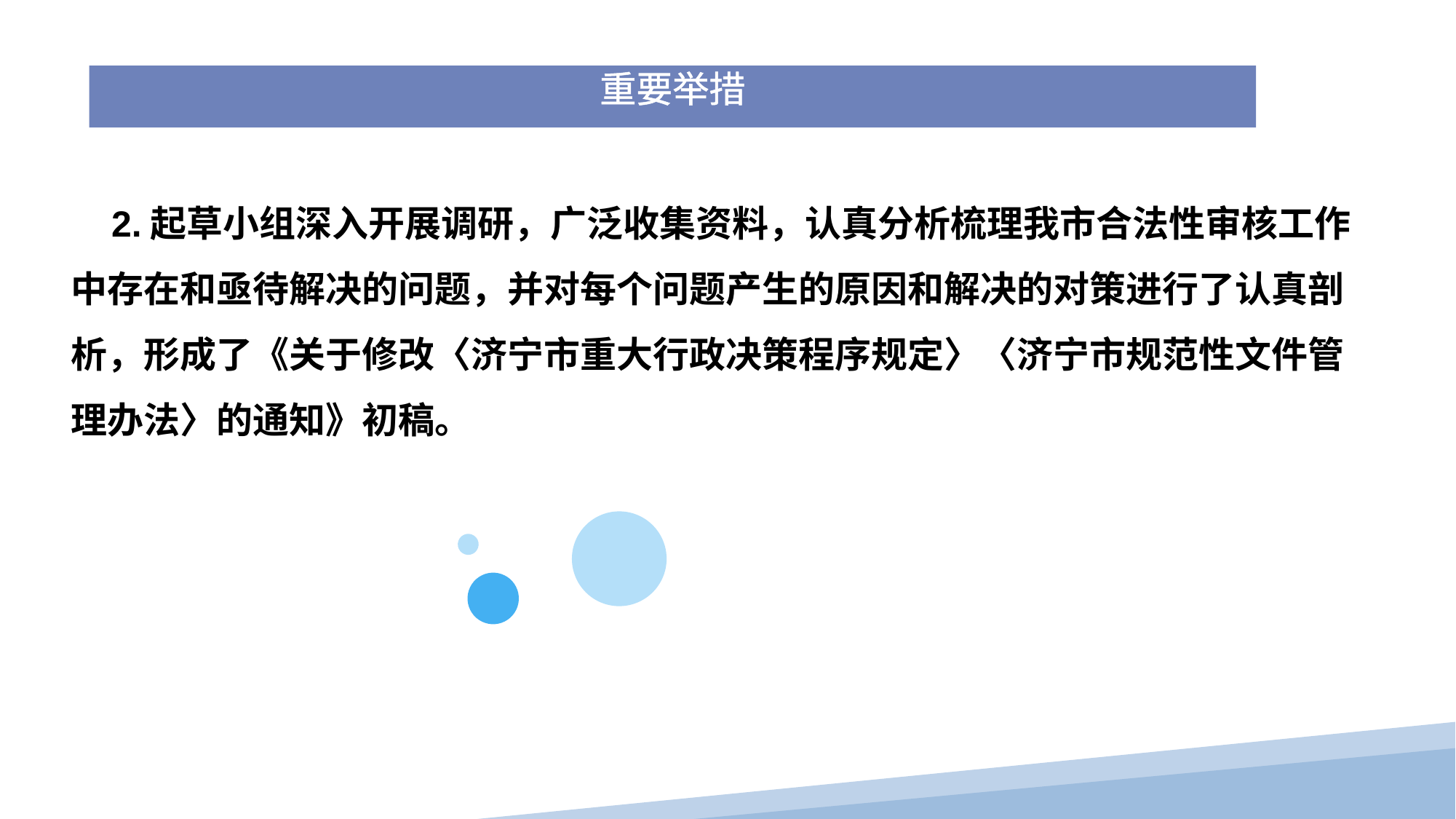

重要举措
    2.起草小组深入开展调研，广泛收集资料，认真分析梳理我市合法性审核工作中存在和亟待解决的问题，并对每个问题产生的原因和解决的对策进行了认真剖析，形成了《关于修改〈济宁市重大行政决策程序规定〉〈济宁市规范性文件管理办法〉的通知》初稿。